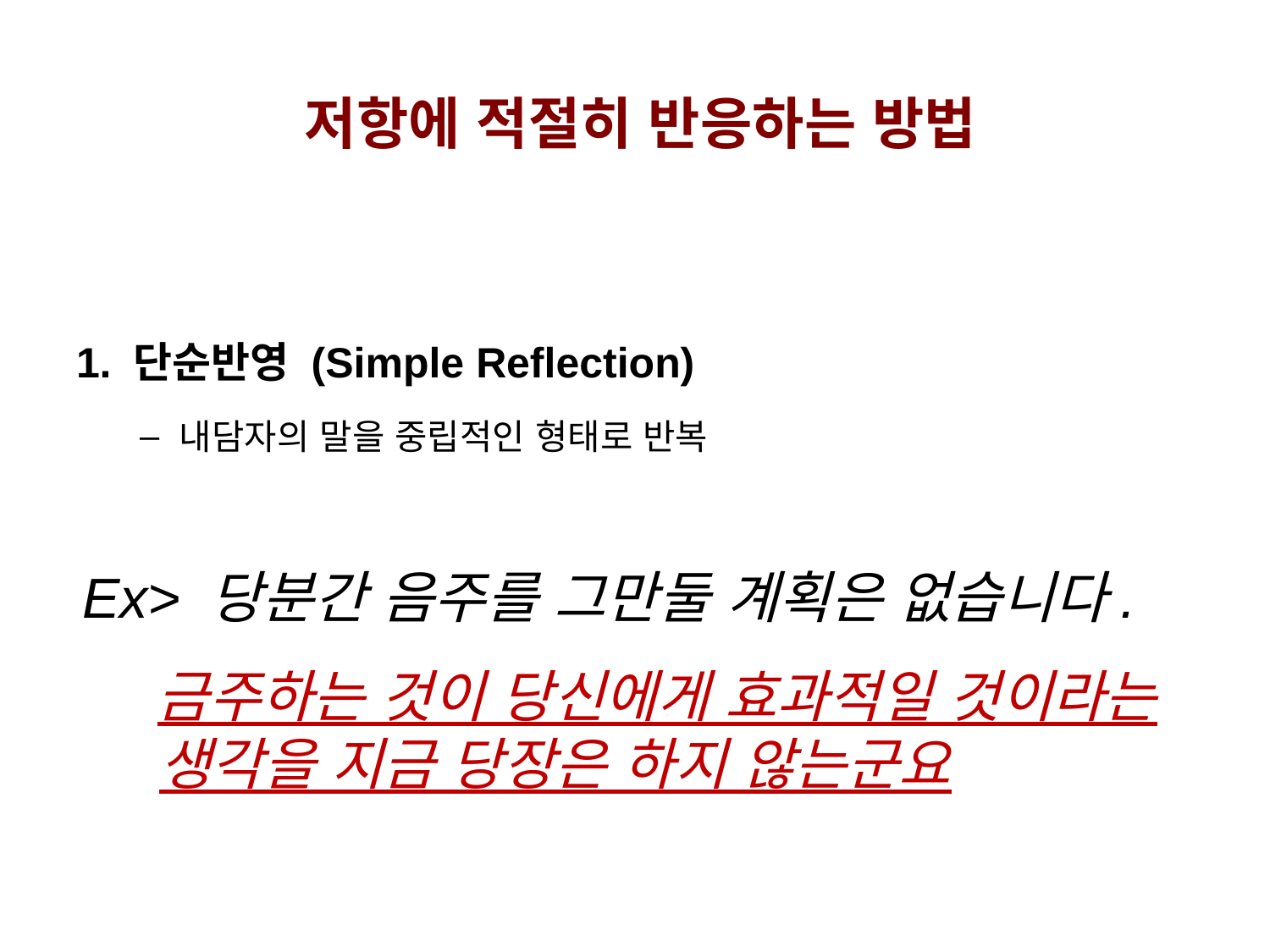

저항에 적절히 반응하는 방법
1. 단순반영 (Simple Reflection)
내담자의 말을 중립적인 형태로 반복
Ex> 당분간 음주를 그만둘 계획은 없습니다.

  금주하는 것이 당신에게 효과적일 것이라는 생각을 지금 당장은 하지 않는군요